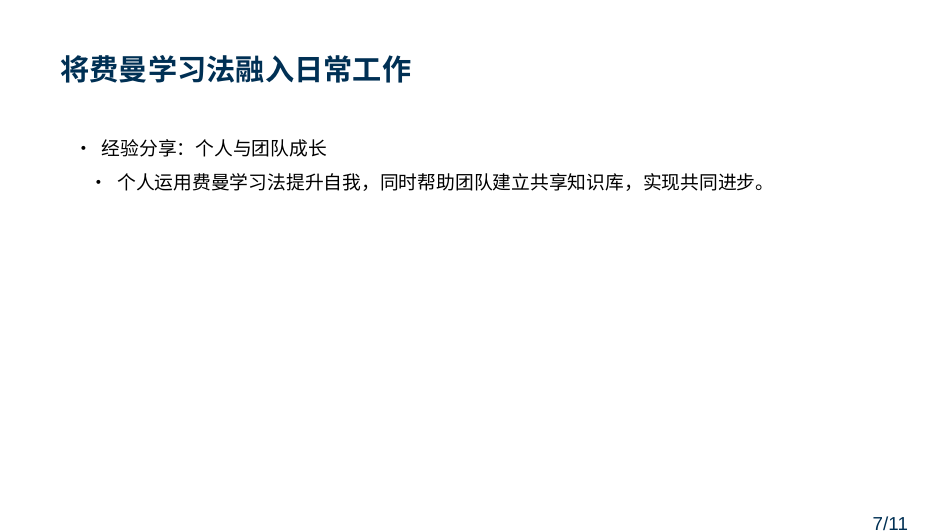

将费曼学习法融入日常工作
• 经验分享：个人与团队成长
• 个人运用费曼学习法提升自我，同时帮助团队建立共享知识库，实现共同进步。
7/11